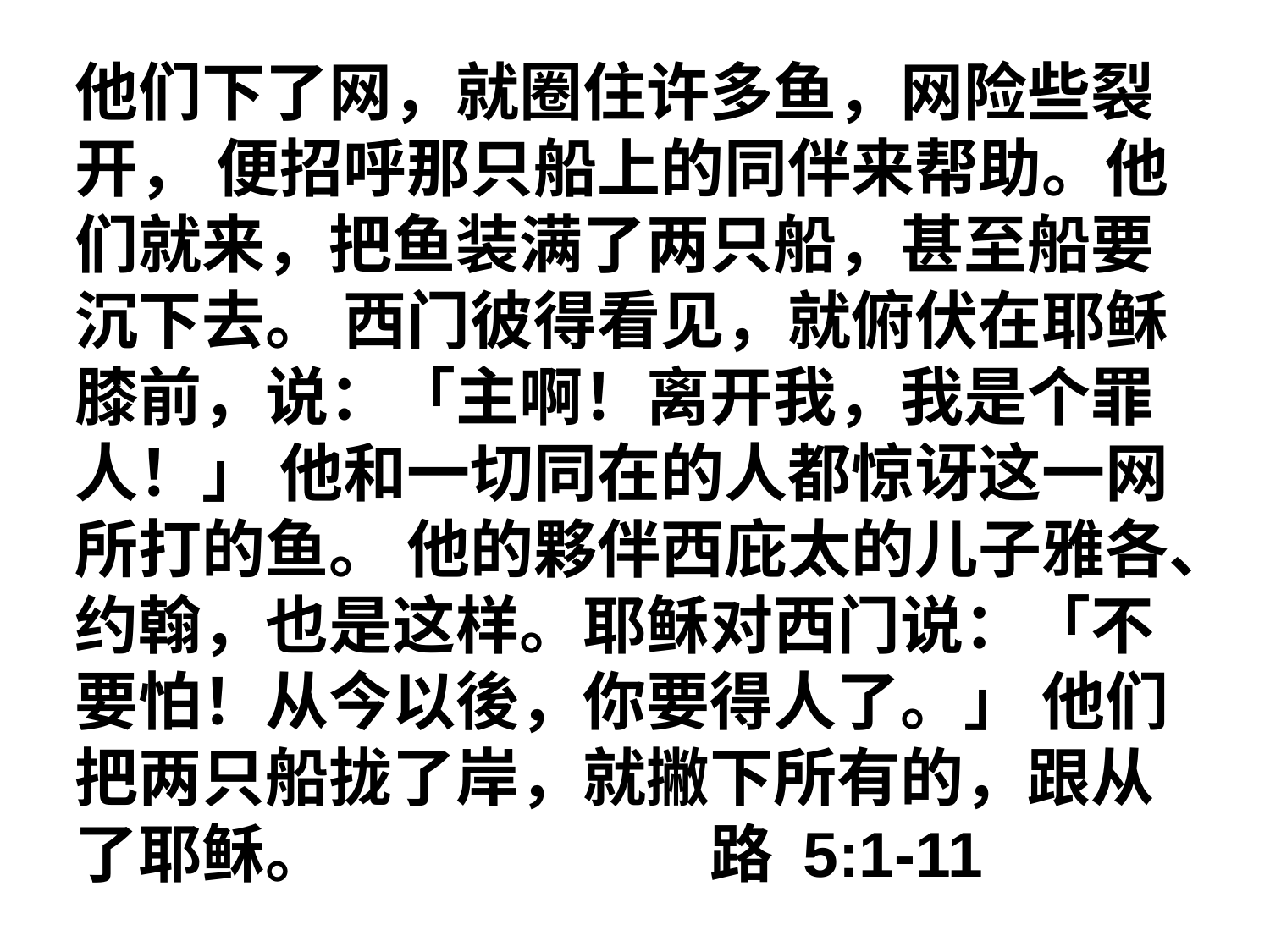

他们下了网，就圈住许多鱼，网险些裂开， 便招呼那只船上的同伴来帮助。他们就来，把鱼装满了两只船，甚至船要沉下去。 西门彼得看见，就俯伏在耶稣膝前，说：「主啊！离开我，我是个罪人！」 他和一切同在的人都惊讶这一网所打的鱼。 他的夥伴西庇太的儿子雅各、约翰，也是这样。耶稣对西门说：「不要怕！从今以後，你要得人了。」 他们把两只船拢了岸，就撇下所有的，跟从了耶稣。 			路 5:1-11